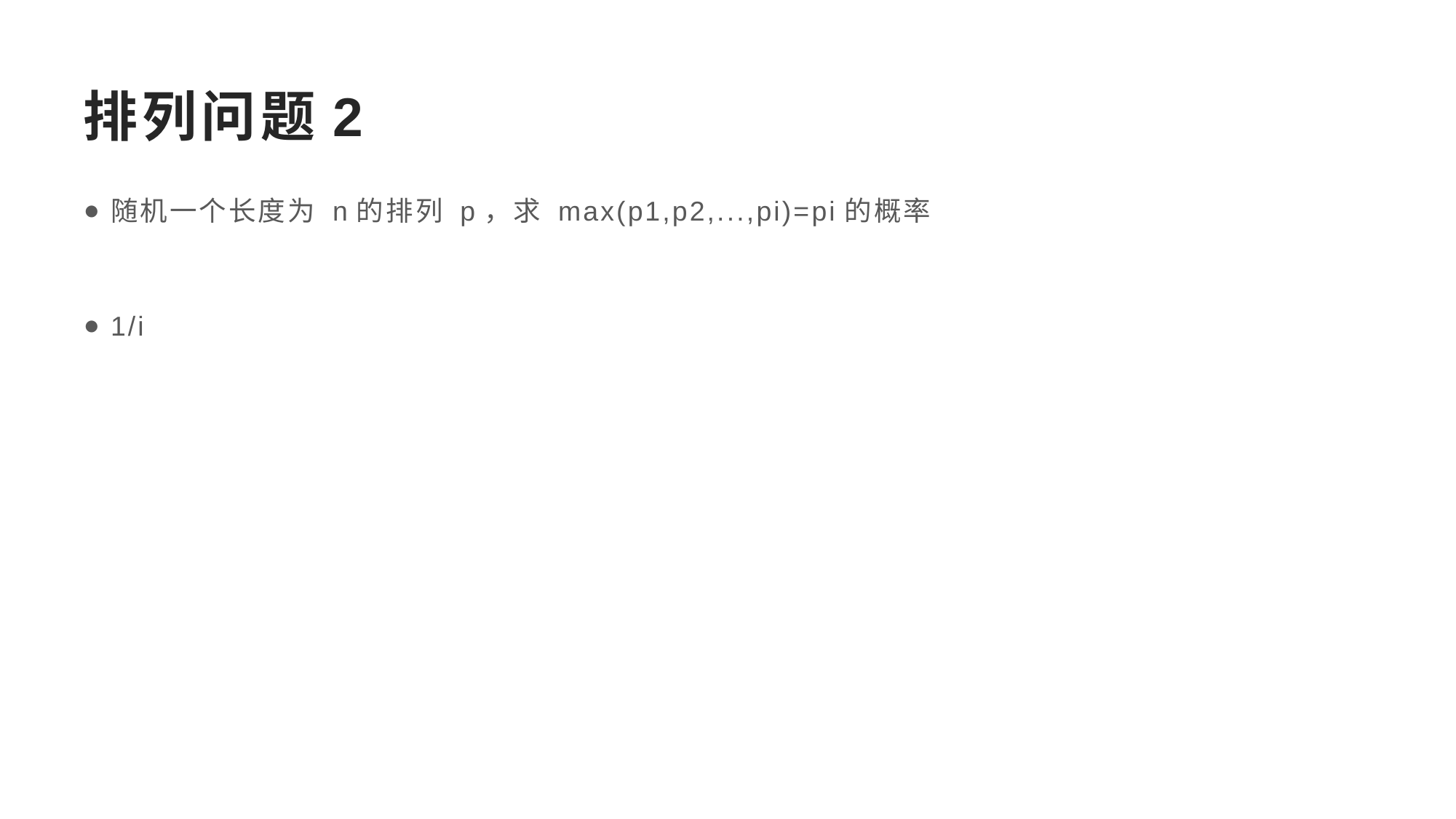

# 排列问题2
随机一个长度为 n的排列 p，求 max(p1,p2,...,pi)=pi的概率

1/i